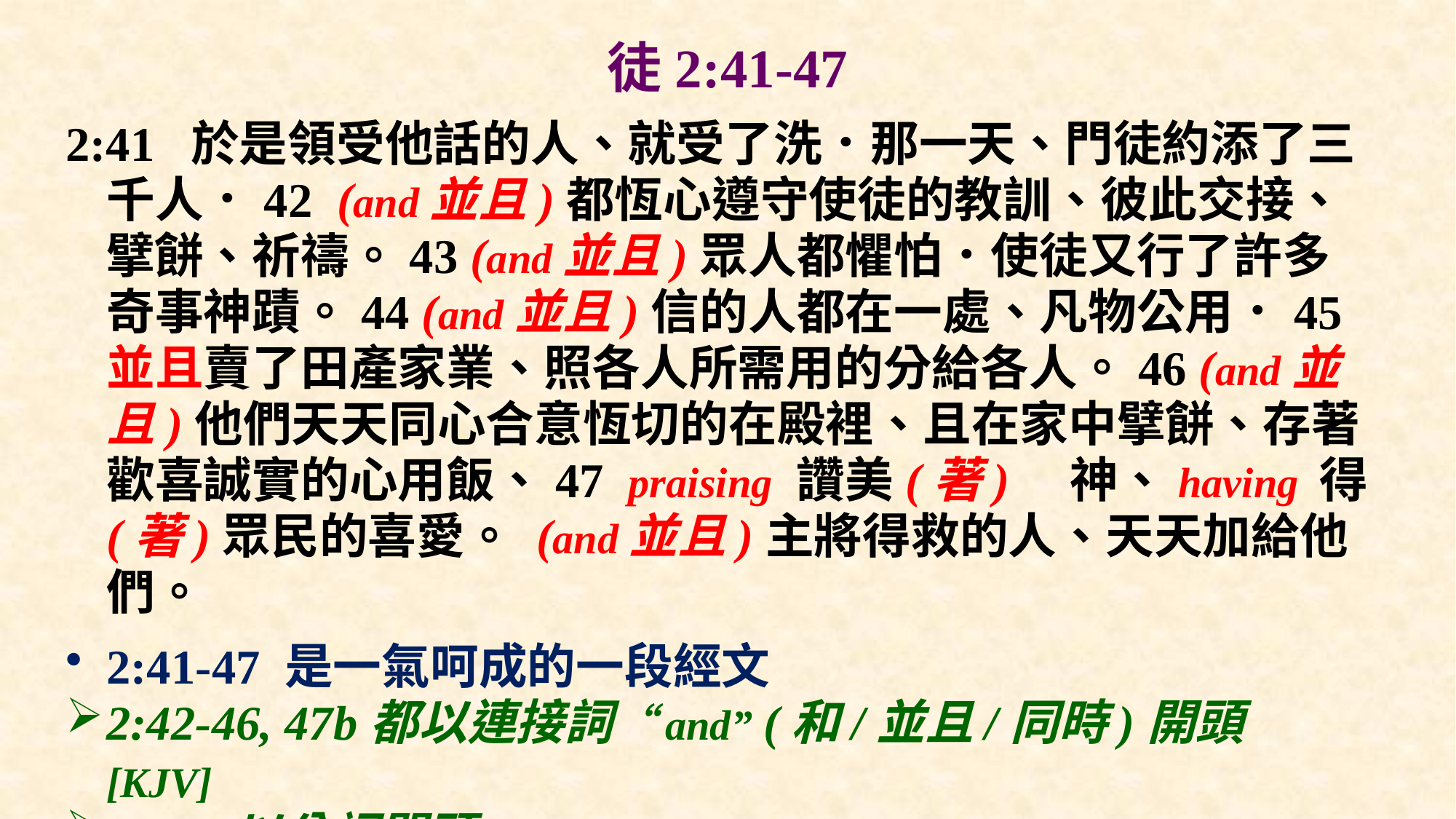

# 徒2:41-47
2:41  於是領受他話的人、就受了洗．那一天、門徒約添了三千人．42  (and並且)都恆心遵守使徒的教訓、彼此交接、擘餅、祈禱。43 (and並且)眾人都懼怕．使徒又行了許多奇事神蹟。44 (and並且)信的人都在一處、凡物公用．45  並且賣了田產家業、照各人所需用的分給各人。46 (and並且)他們天天同心合意恆切的在殿裡、且在家中擘餅、存著歡喜誠實的心用飯、47  praising 讚美(著)　神、having 得(著)眾民的喜愛。 (and並且)主將得救的人、天天加給他們。
2:41-47 是一氣呵成的一段經文
2:42-46, 47b都以連接詞“and” (和/並且/同時)開頭 [KJV]
2:47a以分詞開頭 [KJV]